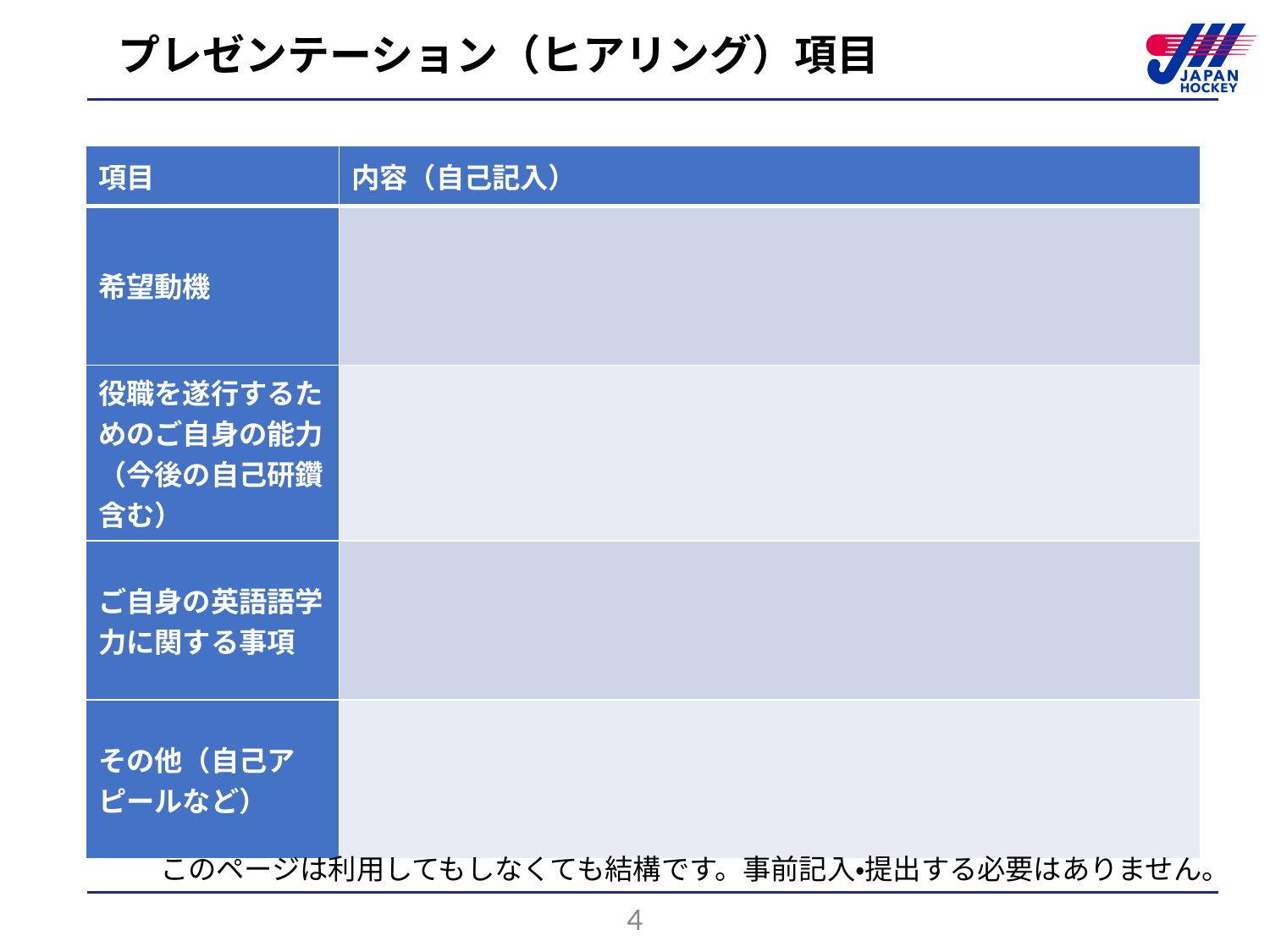

# プレゼンテーション（ヒアリング）項目
| 項目 | 内容（自己記入） |
| --- | --- |
| 希望動機 |  |
| 役職を遂行するためのご自身の能力（今後の自己研鑽含む） |  |
| ご自身の英語語学力に関する事項 |  |
| その他（自己アピールなど） |  |
このページは利用してもしなくても結構です。事前記入・提出する必要はありません。
4